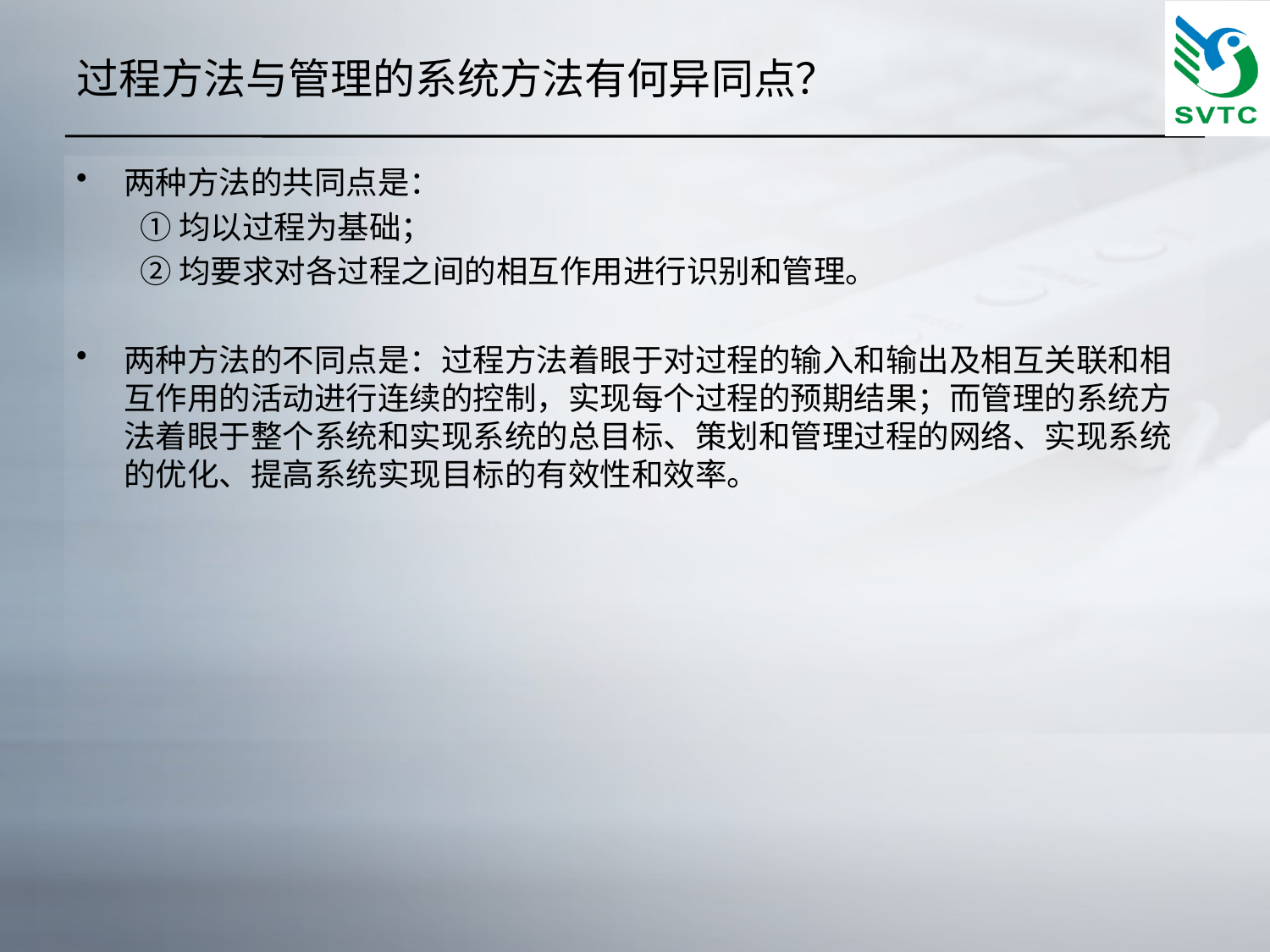

# 过程方法与管理的系统方法有何异同点？
两种方法的共同点是：
①均以过程为基础；
②均要求对各过程之间的相互作用进行识别和管理。

两种方法的不同点是：过程方法着眼于对过程的输入和输出及相互关联和相互作用的活动进行连续的控制，实现每个过程的预期结果；而管理的系统方法着眼于整个系统和实现系统的总目标、策划和管理过程的网络、实现系统的优化、提高系统实现目标的有效性和效率。